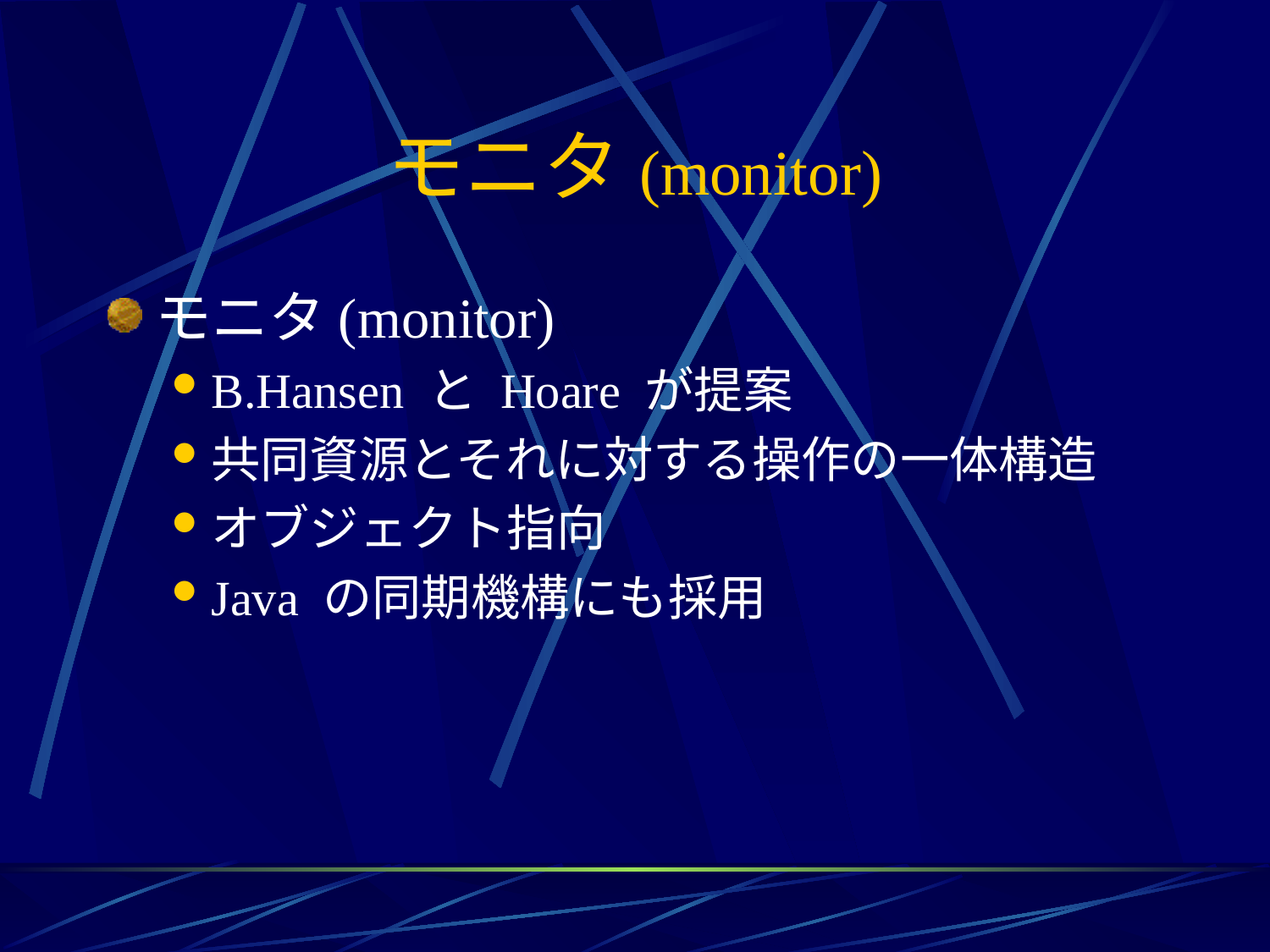

# モニタ(monitor)
モニタ(monitor)
B.Hansen と Hoare が提案
共同資源とそれに対する操作の一体構造
オブジェクト指向
Java の同期機構にも採用